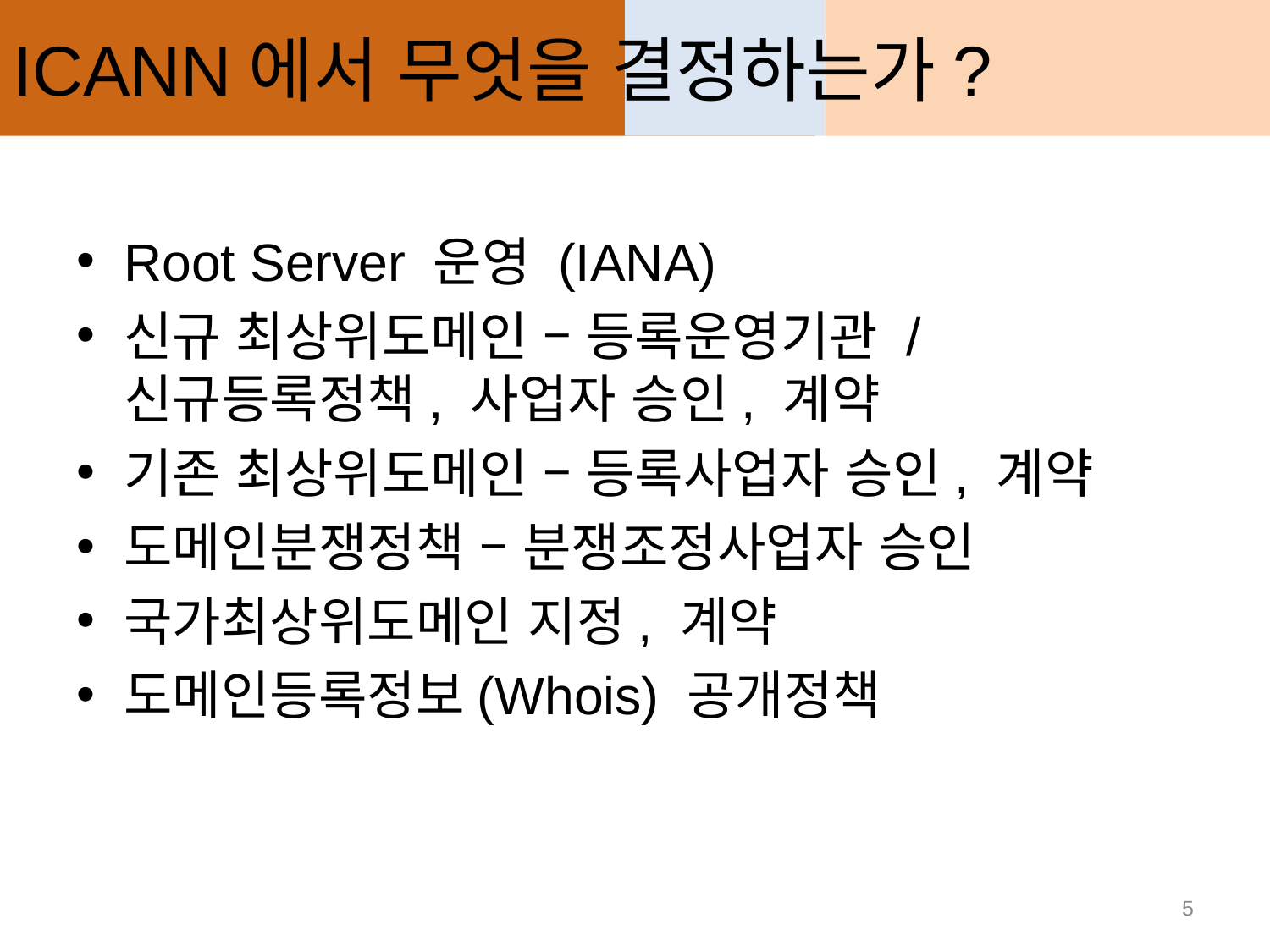

# ICANN에서 무엇을 결정하는가?
Root Server 운영 (IANA)
신규 최상위도메인 – 등록운영기관 / 신규등록정책, 사업자 승인, 계약
기존 최상위도메인 – 등록사업자 승인, 계약
도메인분쟁정책 – 분쟁조정사업자 승인
국가최상위도메인 지정, 계약
도메인등록정보(Whois) 공개정책
5